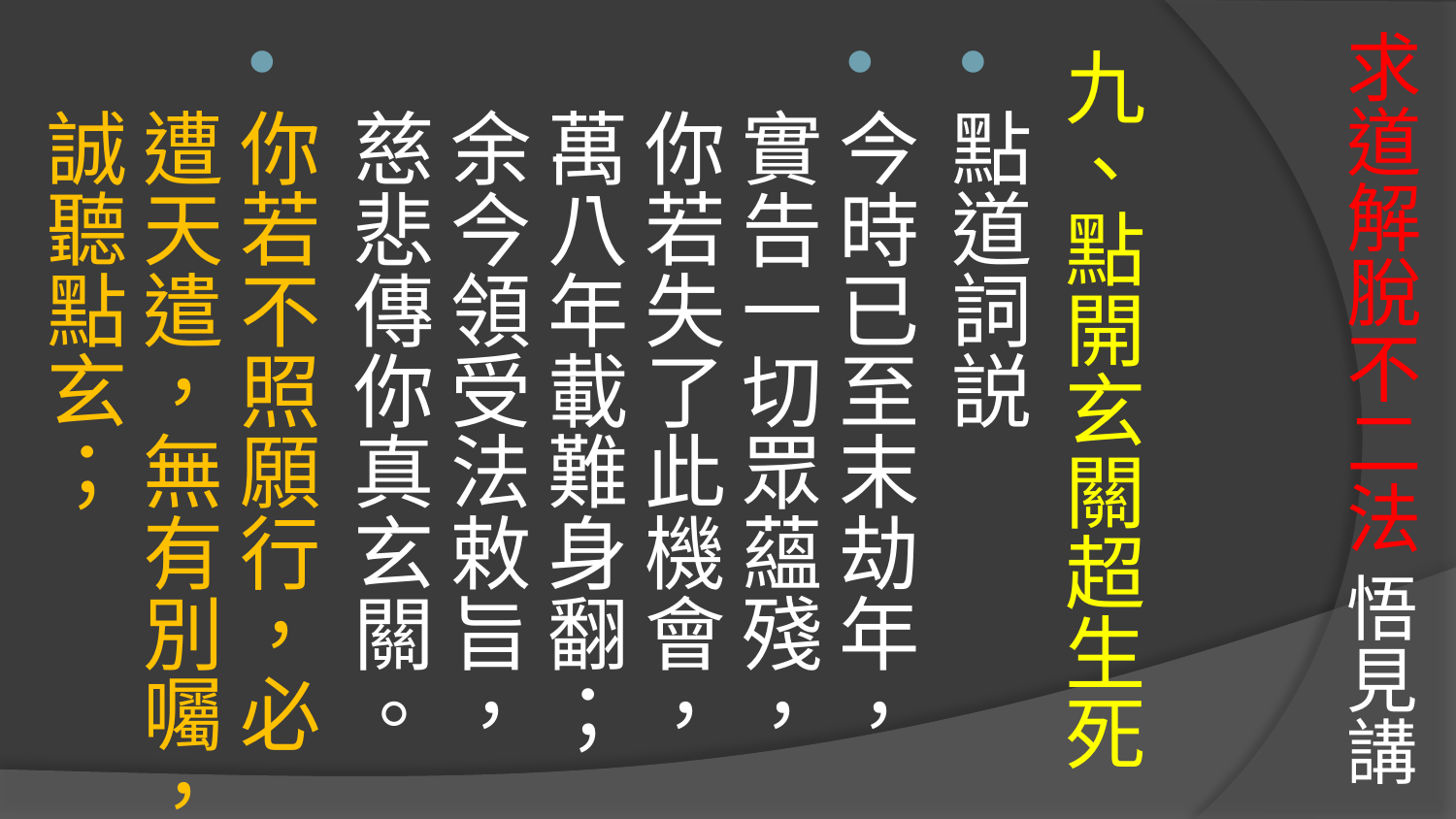

# 求道解脫不二法 悟見講
九、點開玄關超生死
點道詞説
今時已至末劫年，實告一切眾蘊殘，
你若失了此機會，萬八年載難身翻；
余今領受法敕旨，慈悲傳你真玄關。
你若不照願行，必遭天遣，無有別囑，誠聽點玄；